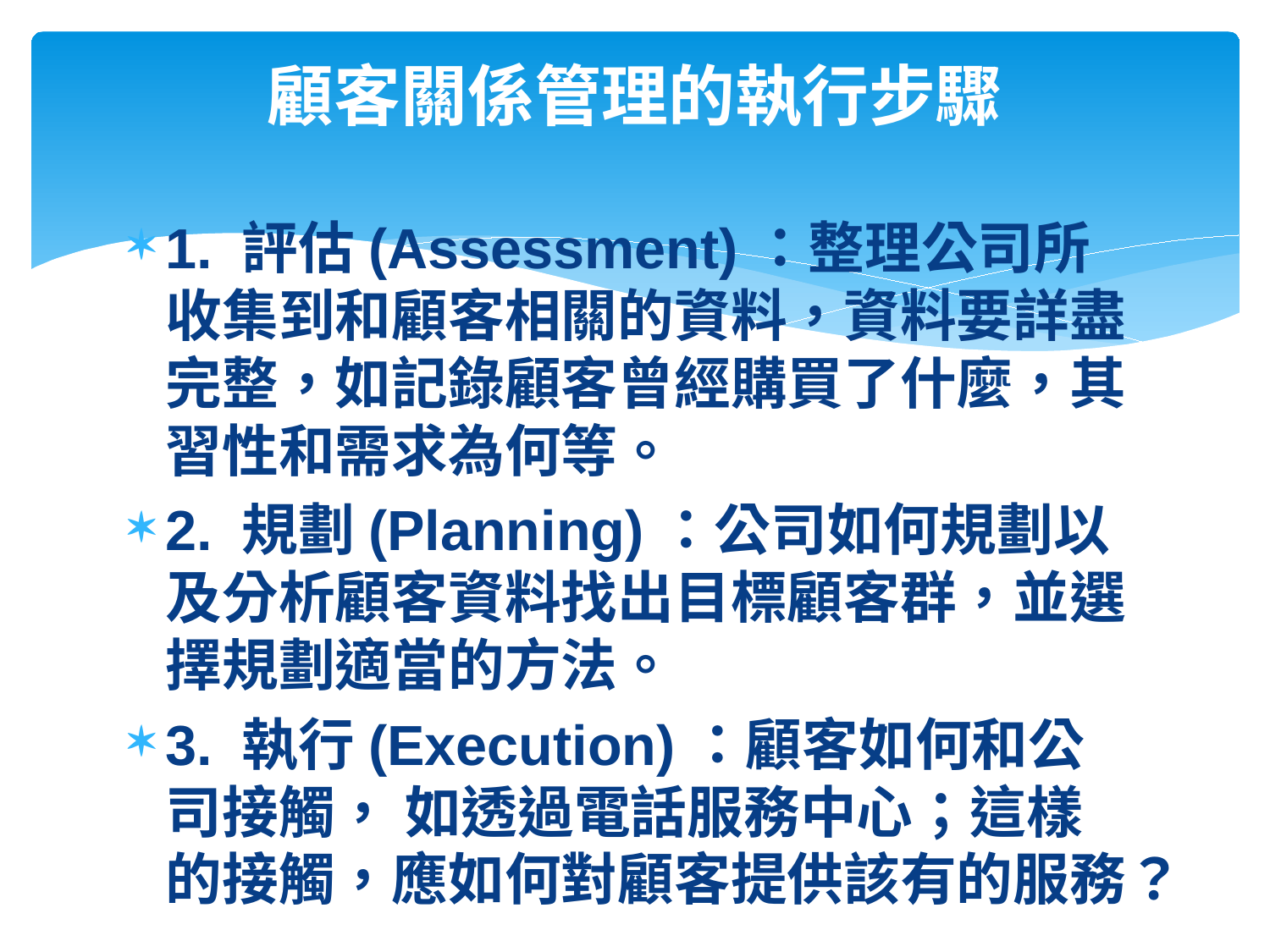

# 顧客關係管理的執行步驟
1. 評估(Assessment)：整理公司所收集到和顧客相關的資料，資料要詳盡完整，如記錄顧客曾經購買了什麼，其習性和需求為何等。
2. 規劃(Planning)：公司如何規劃以及分析顧客資料找出目標顧客群，並選擇規劃適當的方法。
3. 執行(Execution)：顧客如何和公司接觸， 如透過電話服務中心；這樣的接觸，應如何對顧客提供該有的服務？